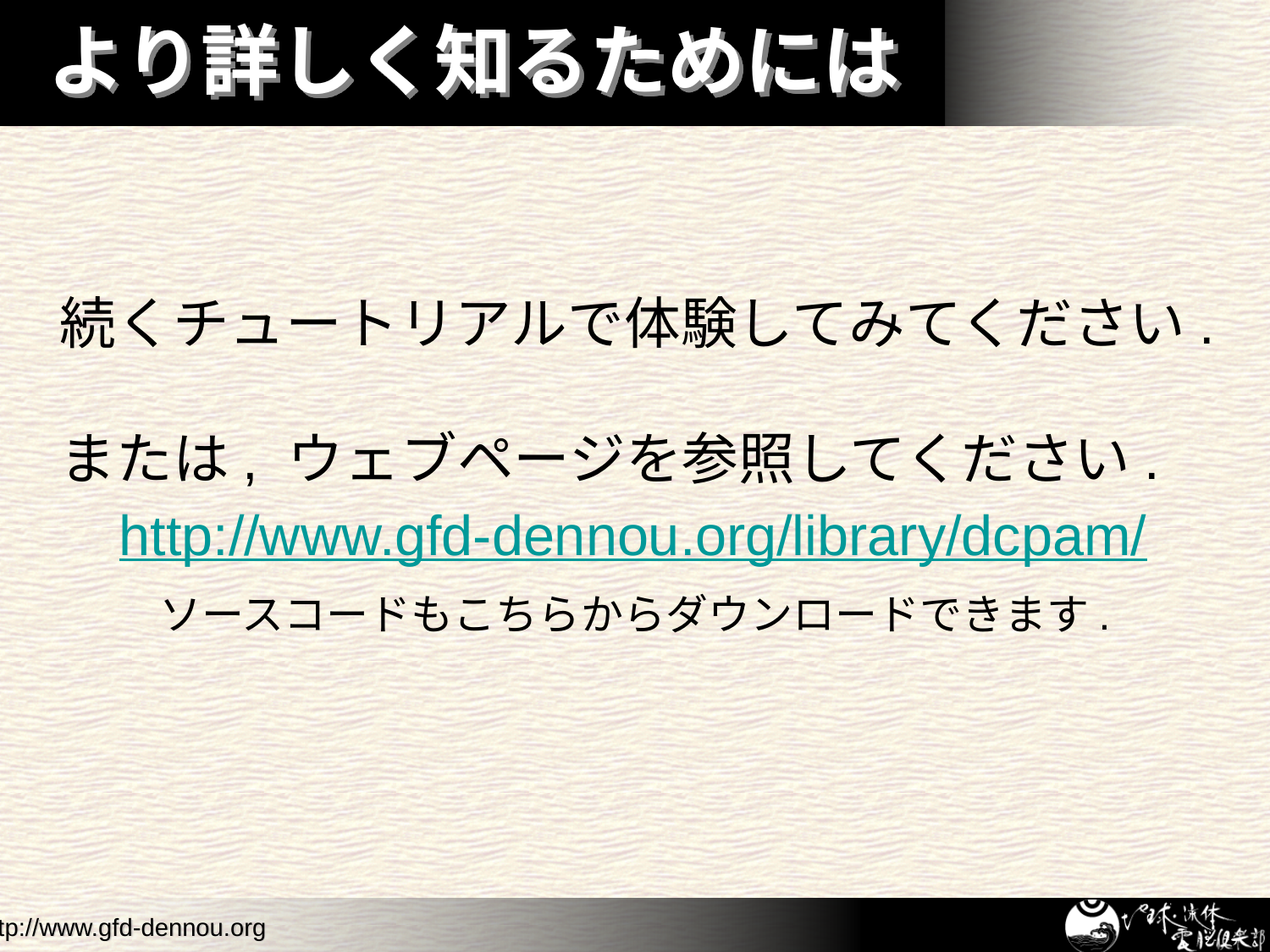

# より詳しく知るためには

続くチュートリアルで体験してみてください.

または, ウェブページを参照してください.
http://www.gfd-dennou.org/library/dcpam/
ソースコードもこちらからダウンロードできます.